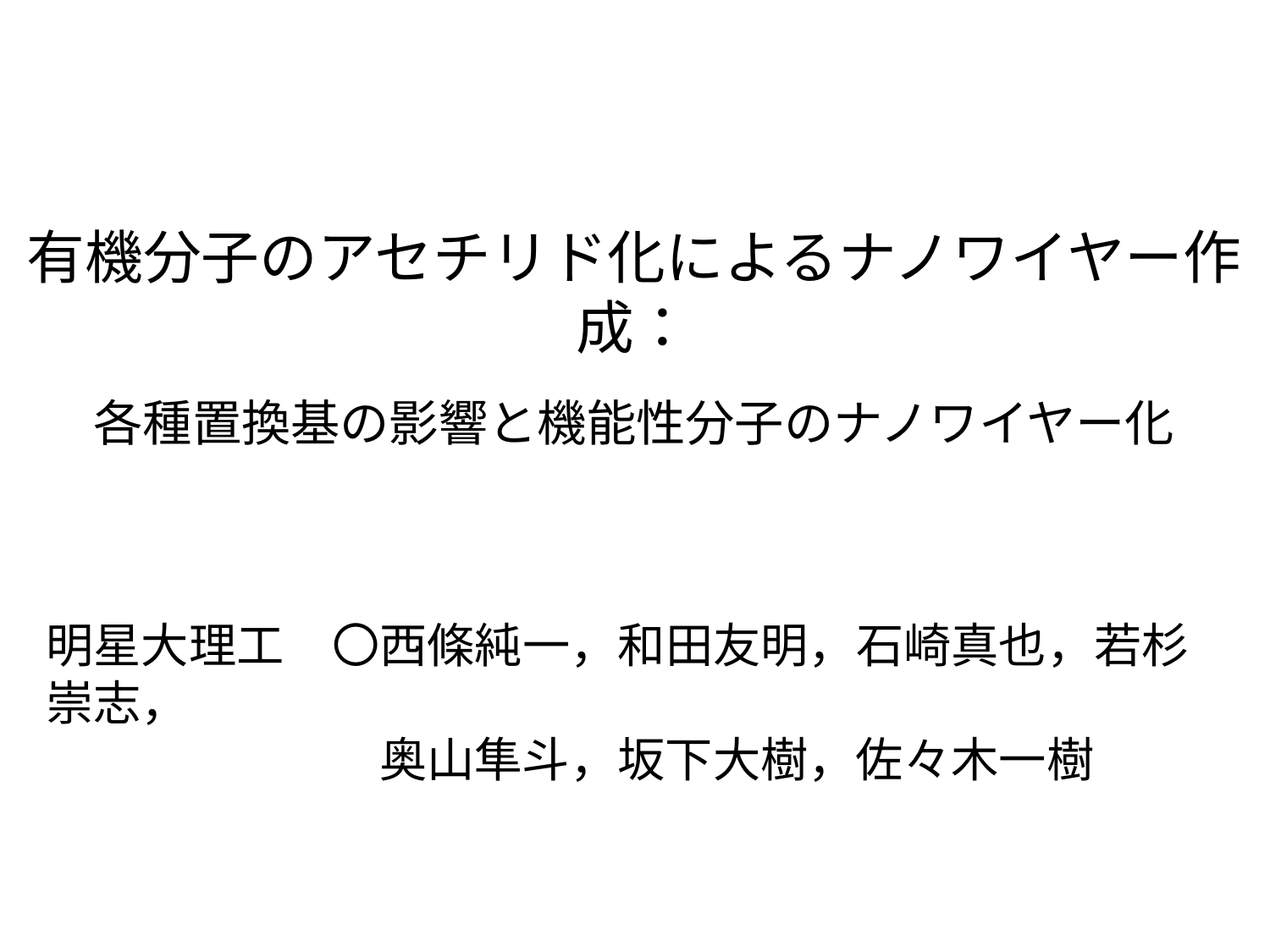

有機分子のアセチリド化によるナノワイヤー作成：
各種置換基の影響と機能性分子のナノワイヤー化
明星大理工　〇西條純一，和田友明，石崎真也，若杉崇志，
		　   奥山隼斗，坂下大樹，佐々木一樹